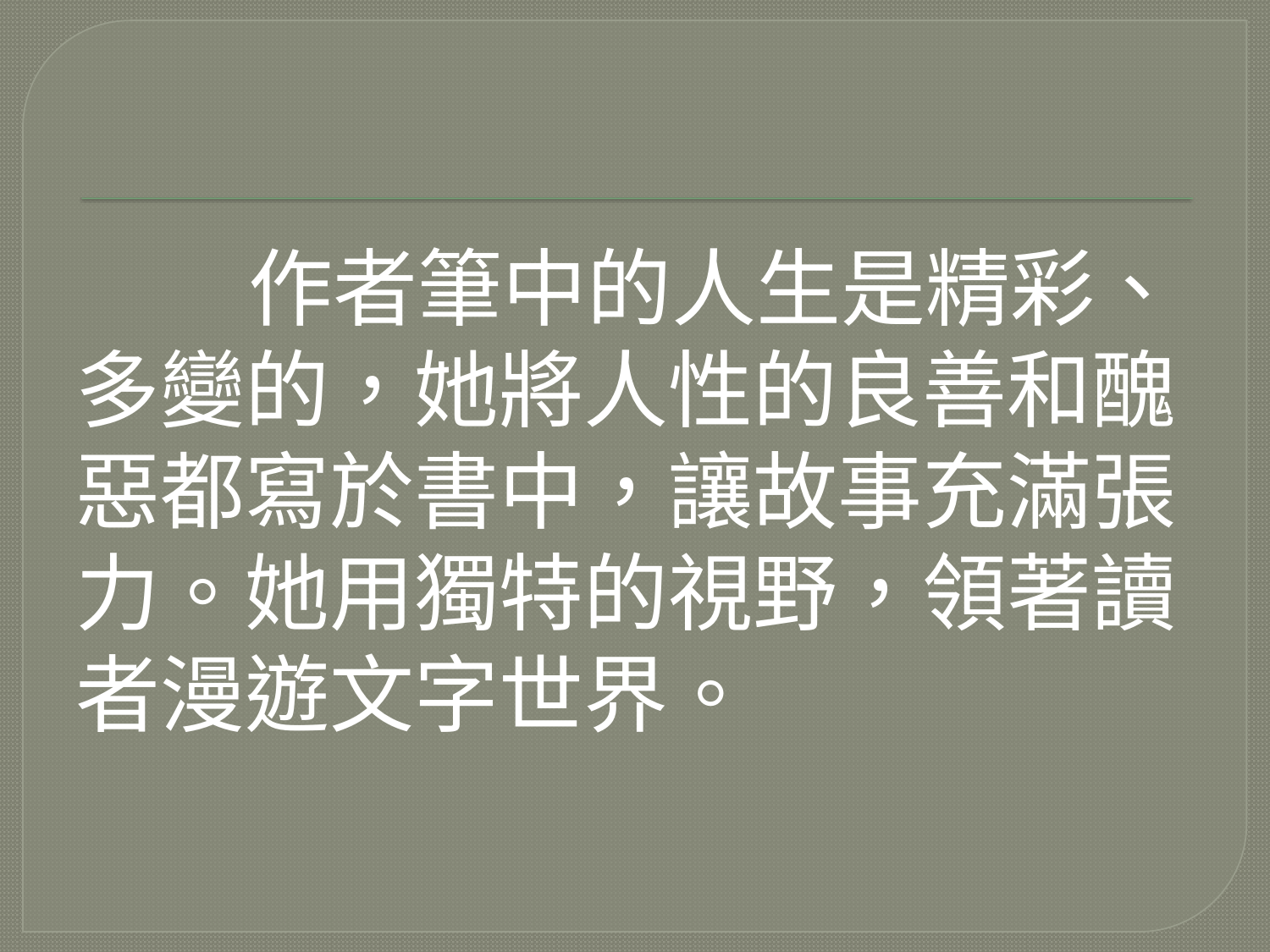

#
        作者筆中的人生是精彩、多變的，她將人性的良善和醜惡都寫於書中，讓故事充滿張力。她用獨特的視野，領著讀者漫遊文字世界。